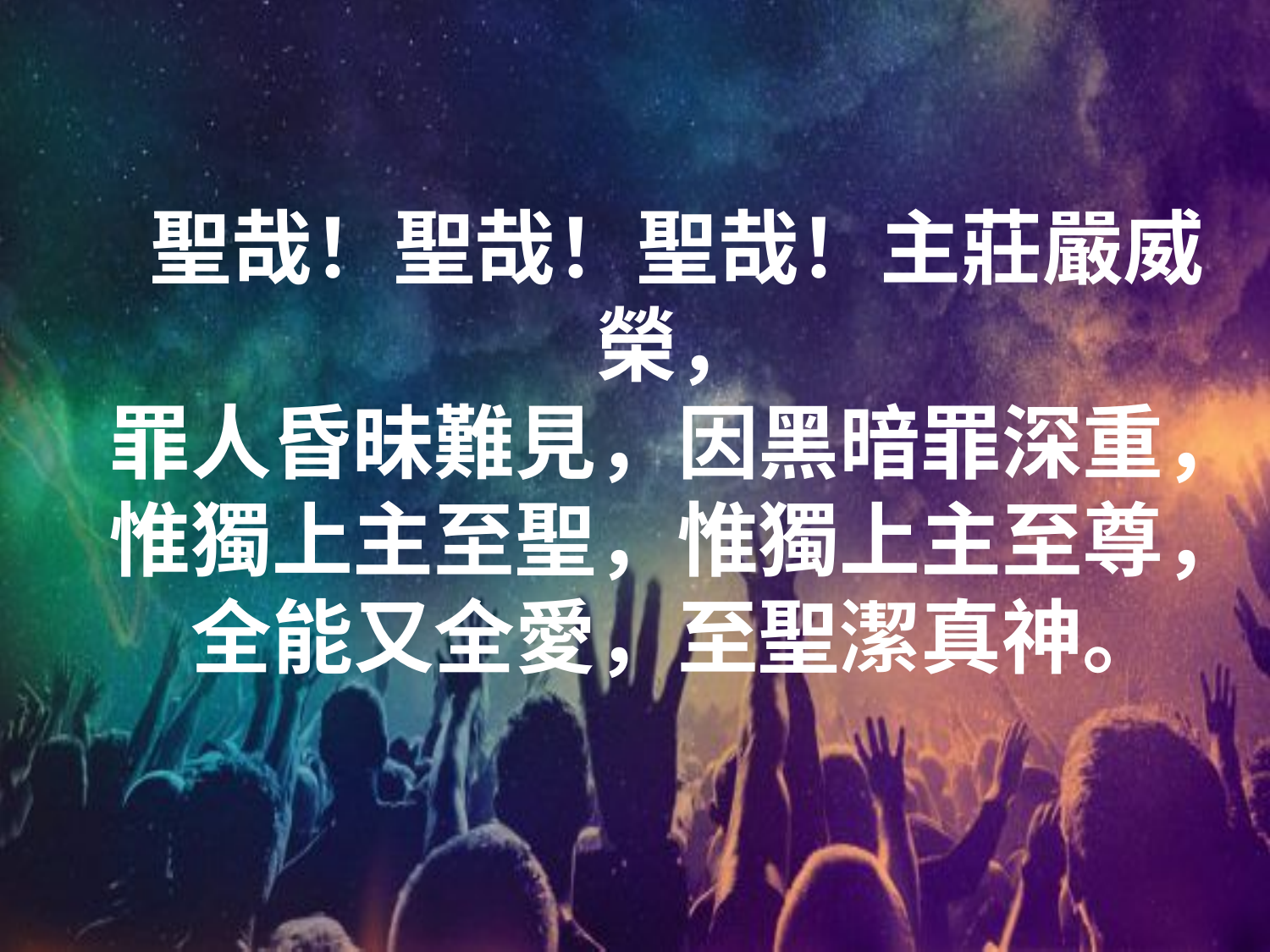

聖哉！聖哉！聖哉！主莊嚴威榮，
罪人昏昧難見，因黑暗罪深重，
惟獨上主至聖，惟獨上主至尊，
全能又全愛，至聖潔真神。